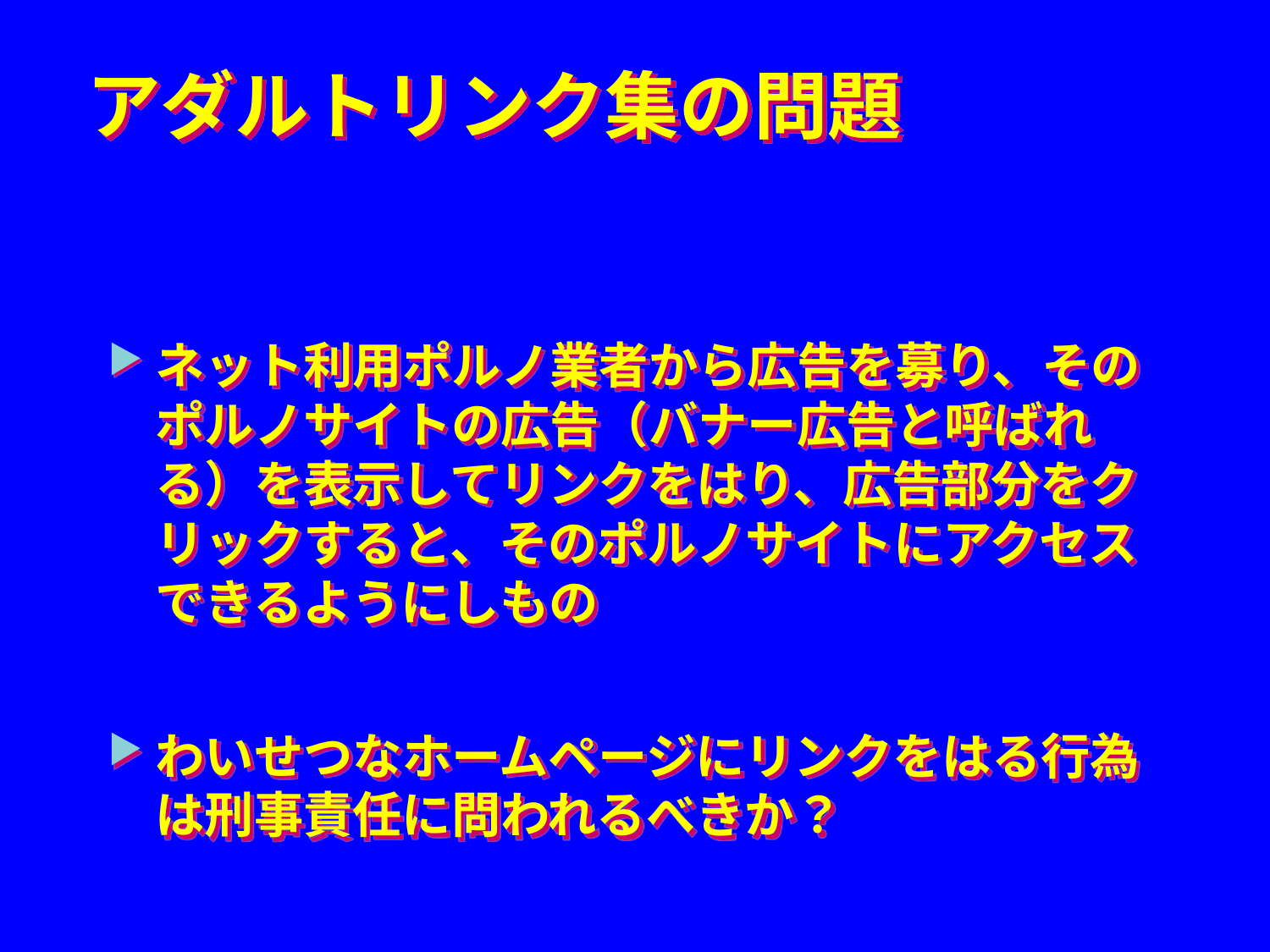

# アダルトリンク集の問題
ネット利用ポルノ業者から広告を募り、そのポルノサイトの広告（バナー広告と呼ばれる）を表示してリンクをはり、広告部分をクリックすると、そのポルノサイトにアクセスできるようにしもの

わいせつなホームページにリンクをはる行為は刑事責任に問われるべきか？